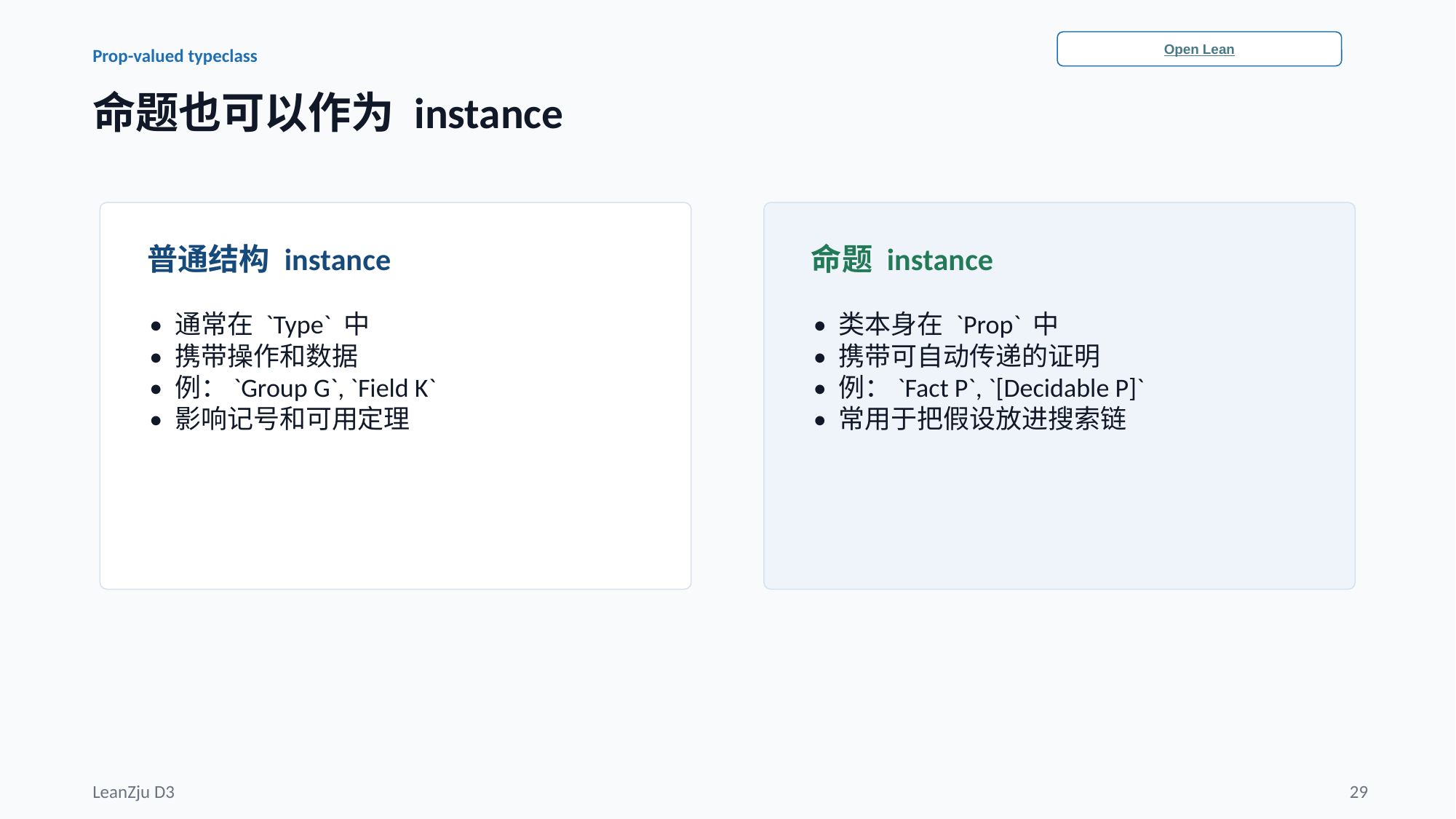

Open Lean
Prop-valued typeclass
命题也可以作为 instance

普通结构 instance
命题 instance
• 通常在 `Type` 中
• 携带操作和数据
• 例：`Group G`, `Field K`
• 影响记号和可用定理
• 类本身在 `Prop` 中
• 携带可自动传递的证明
• 例：`Fact P`, `[Decidable P]`
• 常用于把假设放进搜索链
LeanZju D3
29